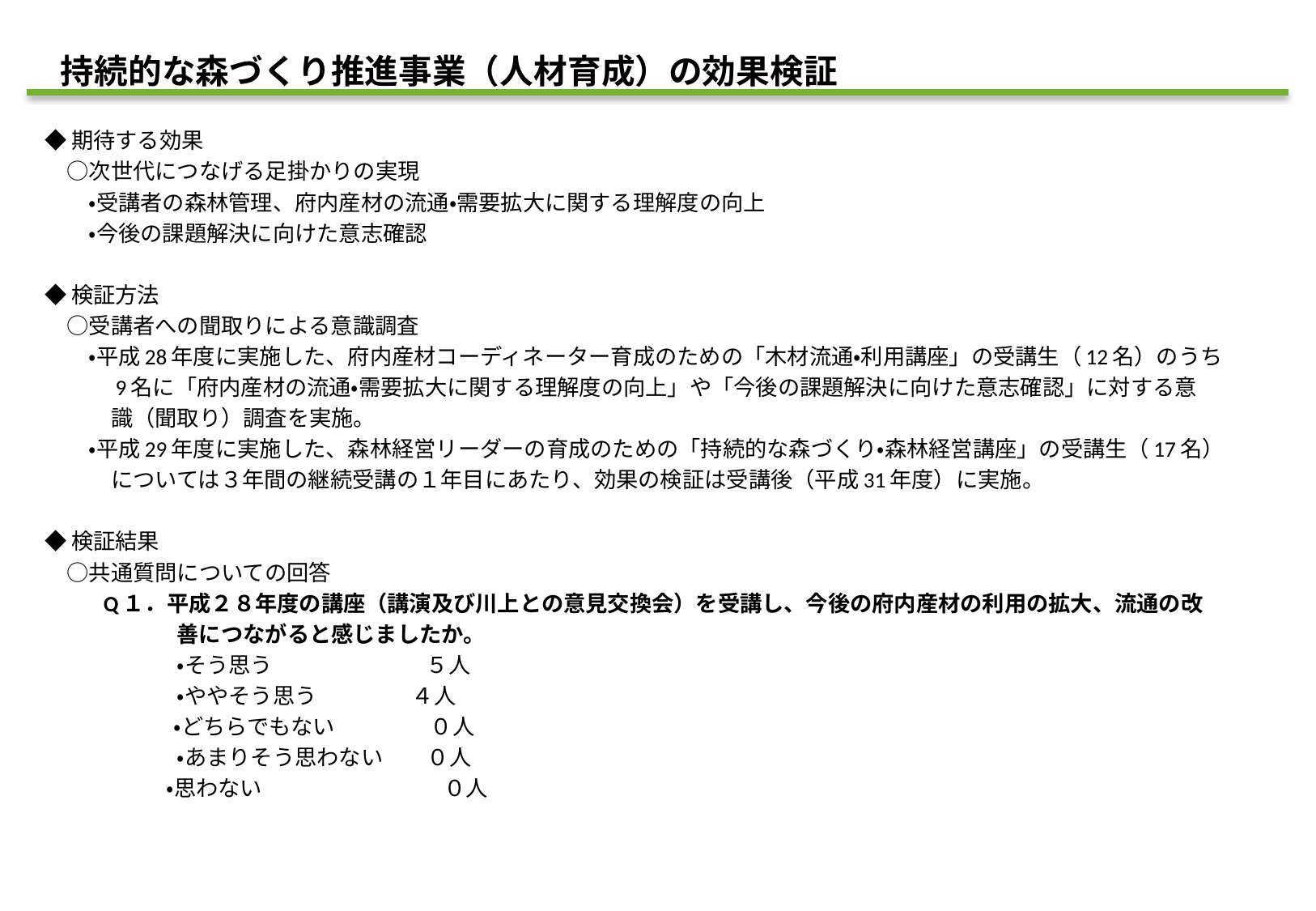

持続的な森づくり推進事業（人材育成）の効果検証
◆期待する効果
　○次世代につなげる足掛かりの実現
　　・受講者の森林管理、府内産材の流通・需要拡大に関する理解度の向上
　　・今後の課題解決に向けた意志確認

◆検証方法
　○受講者への聞取りによる意識調査
　　・平成28年度に実施した、府内産材コーディネーター育成のための「木材流通・利用講座」の受講生（12名）のうち
　　　9名に「府内産材の流通・需要拡大に関する理解度の向上」や「今後の課題解決に向けた意志確認」に対する意
　　　識（聞取り）調査を実施。
　　・平成29年度に実施した、森林経営リーダーの育成のための「持続的な森づくり・森林経営講座」の受講生（17名）
　　　については３年間の継続受講の１年目にあたり、効果の検証は受講後（平成31年度）に実施。

◆検証結果
　○共通質問についての回答
　　  Q１．平成２８年度の講座（講演及び川上との意見交換会）を受講し、今後の府内産材の利用の拡大、流通の改
　　　　　　善につながると感じましたか。
　　　　　　・そう思う　　　                  ５人
　　　　　　・ややそう思う　               ４人
   　　　　　・どちらでもない　　　      ０人
　　　　　　・あまりそう思わない　　０人
  　　　  　  ・思わない　　　　　　　 　０人